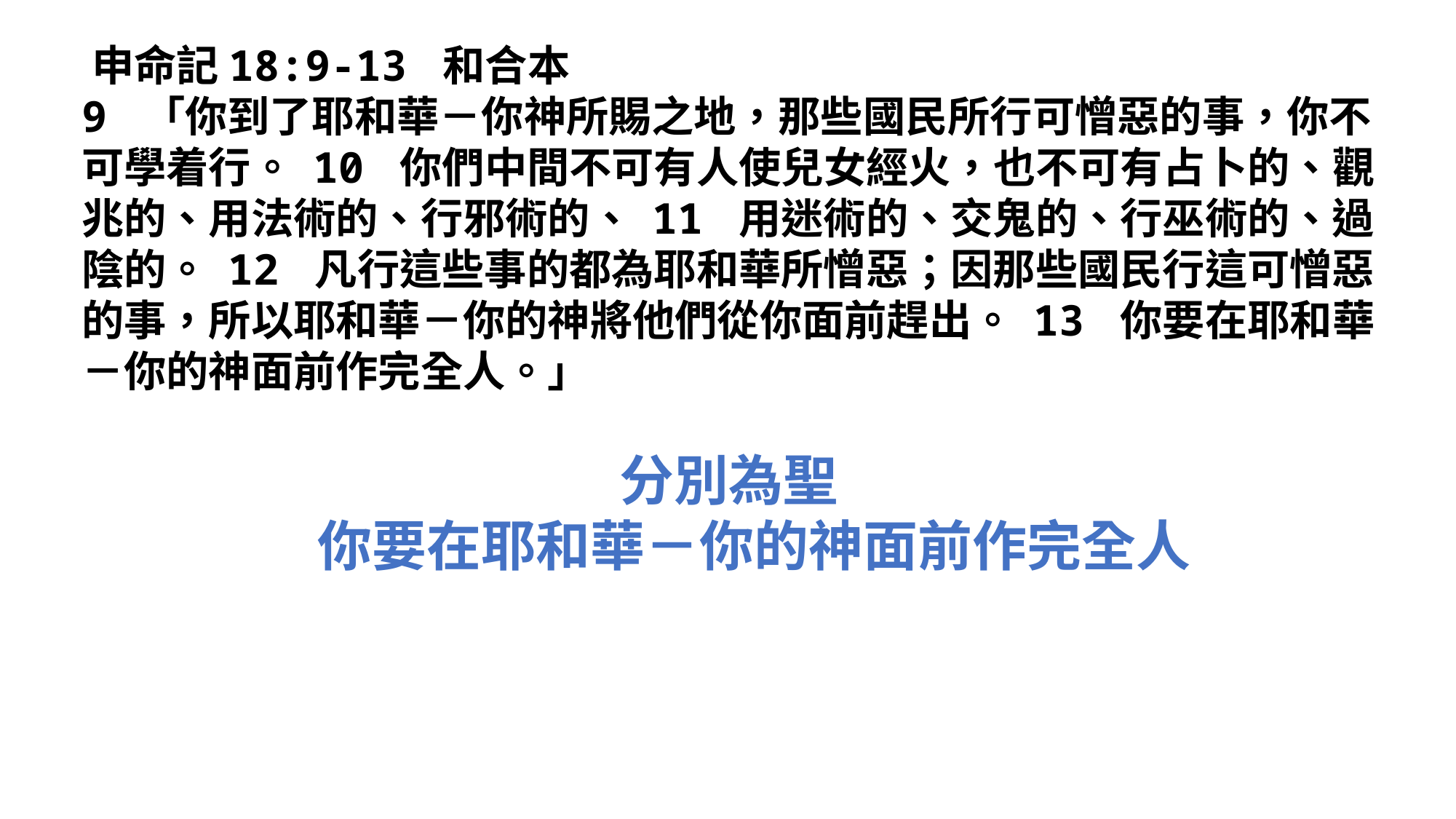

‪‪‪‪‪申命記‬18:9-13 和合本
9 「你到了耶和華－你神所賜之地，那些國民所行可憎惡的事，你不可學着行。 10 你們中間不可有人使兒女經火，也不可有占卜的、觀兆的、用法術的、行邪術的、 11 用迷術的、交鬼的、行巫術的、過陰的。 12 凡行這些事的都為耶和華所憎惡；因那些國民行這可憎惡的事，所以耶和華－你的神將他們從你面前趕出。 13 你要在耶和華－你的神面前作完全人。」

分別為聖
 你要在耶和華－你的神面前作完全人